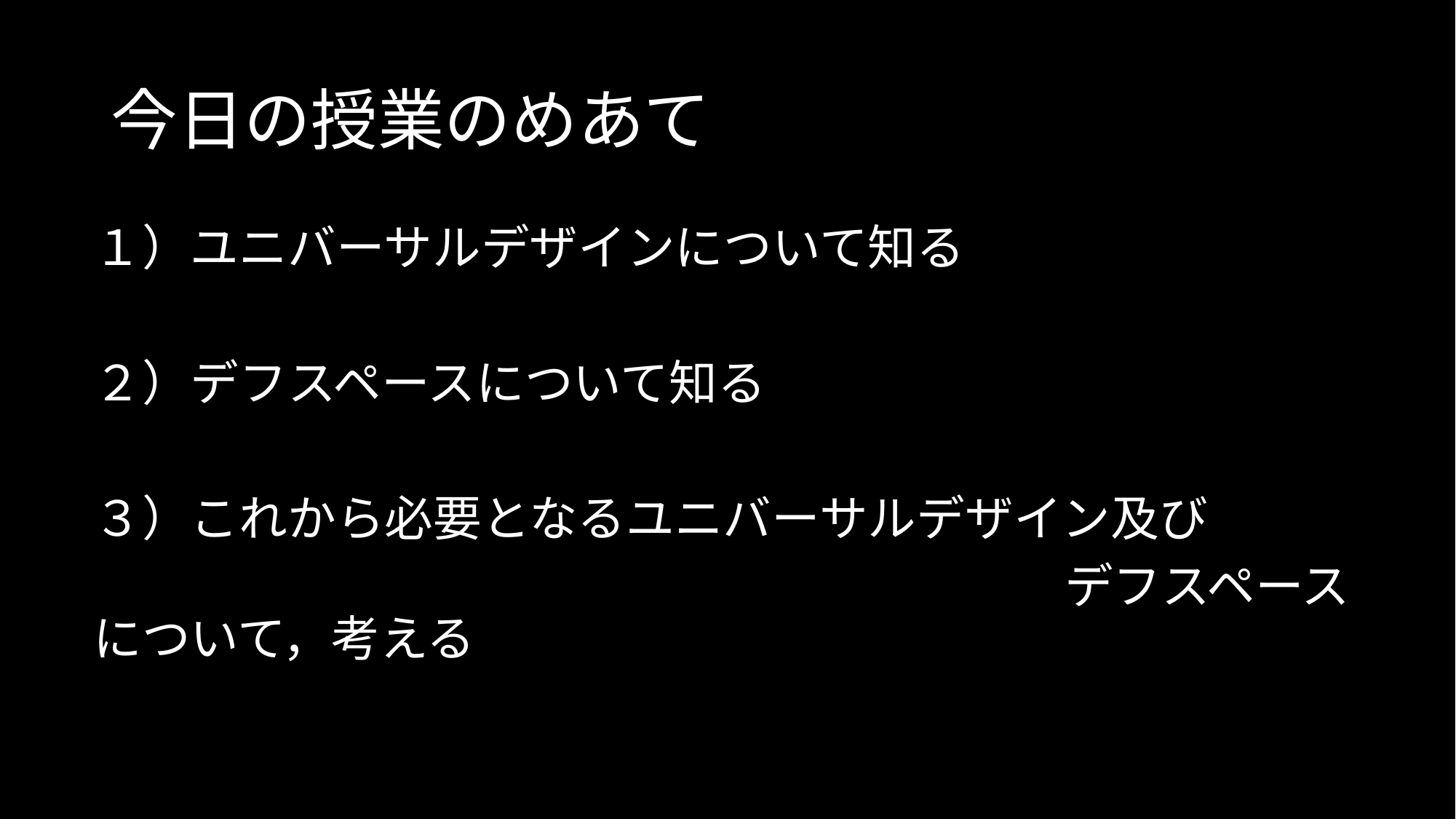

# 今日の授業のめあて
１）ユニバーサルデザインについて知る

２）デフスペースについて知る

３）これから必要となるユニバーサルデザイン及び
　　　　　　　　　　　　　　　　　　　　デフスペースについて，考える